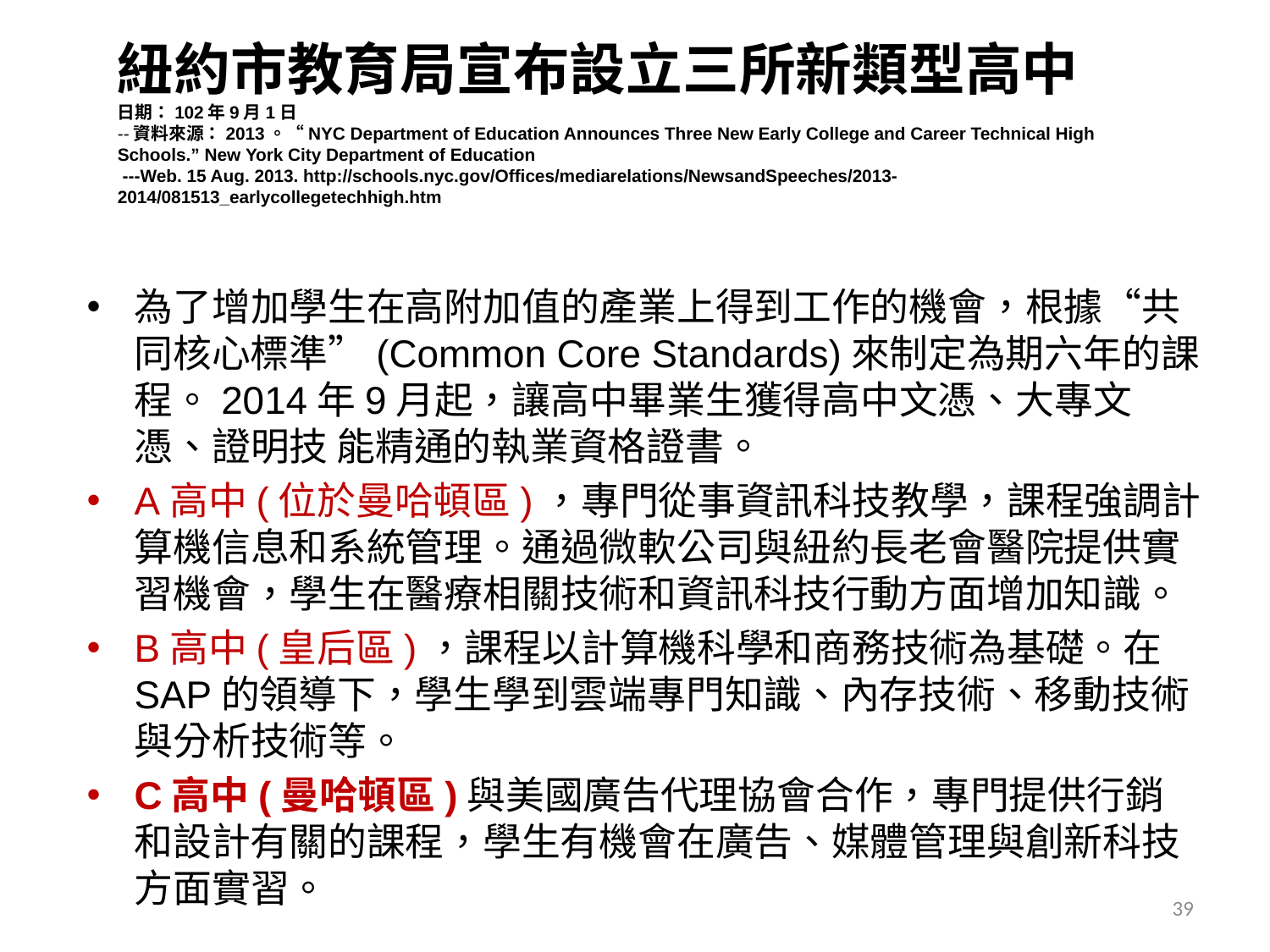

# 紐約市教育局宣布設立三所新類型高中 日期：102年9月1日 --資料來源：2013。“NYC Department of Education Announces Three New Early College and Career Technical High Schools.” New York City Department of Education ---Web. 15 Aug. 2013. http://schools.nyc.gov/Offices/mediarelations/NewsandSpeeches/2013-2014/081513_earlycollegetechhigh.htm
為了增加學生在高附加值的產業上得到工作的機會，根據“共同核心標準”(Common Core Standards)來制定為期六年的課程。2014年9月起，讓高中畢業生獲得高中文憑、大專文憑、證明技 能精通的執業資格證書。
A高中(位於曼哈頓區)，專門從事資訊科技教學，課程強調計算機信息和系統管理。通過微軟公司與紐約長老會醫院提供實習機會，學生在醫療相關技術和資訊科技行動方面增加知識。
B高中(皇后區)，課程以計算機科學和商務技術為基礎。在SAP的領導下，學生學到雲端專門知識、內存技術、移動技術與分析技術等。
C高中(曼哈頓區)與美國廣告代理協會合作，專門提供行銷和設計有關的課程，學生有機會在廣告、媒體管理與創新科技方面實習。
39